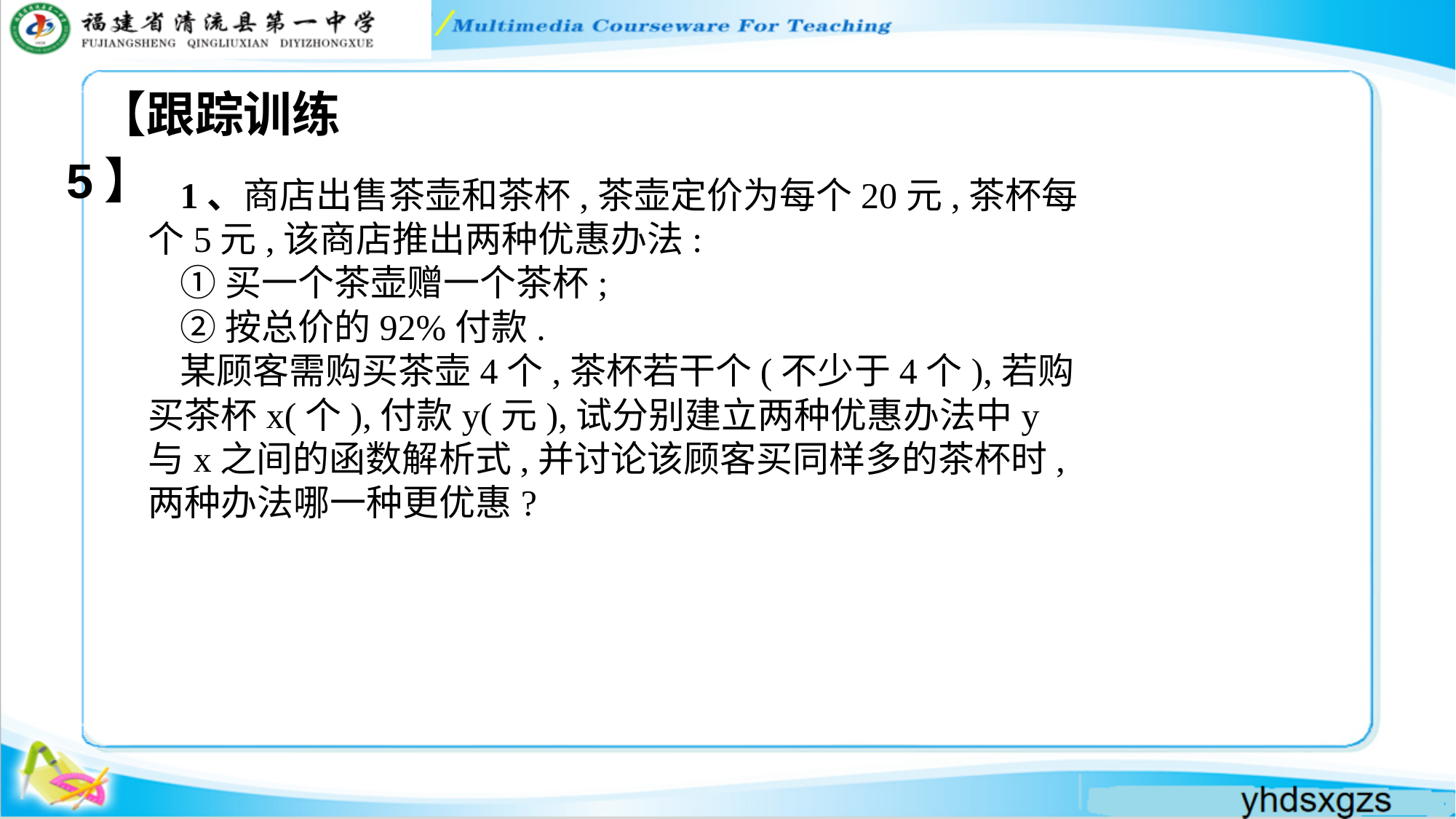

【跟踪训练5】
1、商店出售茶壶和茶杯,茶壶定价为每个20元,茶杯每个5元,该商店推出两种优惠办法:
①买一个茶壶赠一个茶杯;
②按总价的92%付款.
某顾客需购买茶壶4个,茶杯若干个(不少于4个),若购买茶杯x(个),付款y(元),试分别建立两种优惠办法中y与x之间的函数解析式,并讨论该顾客买同样多的茶杯时,两种办法哪一种更优惠?